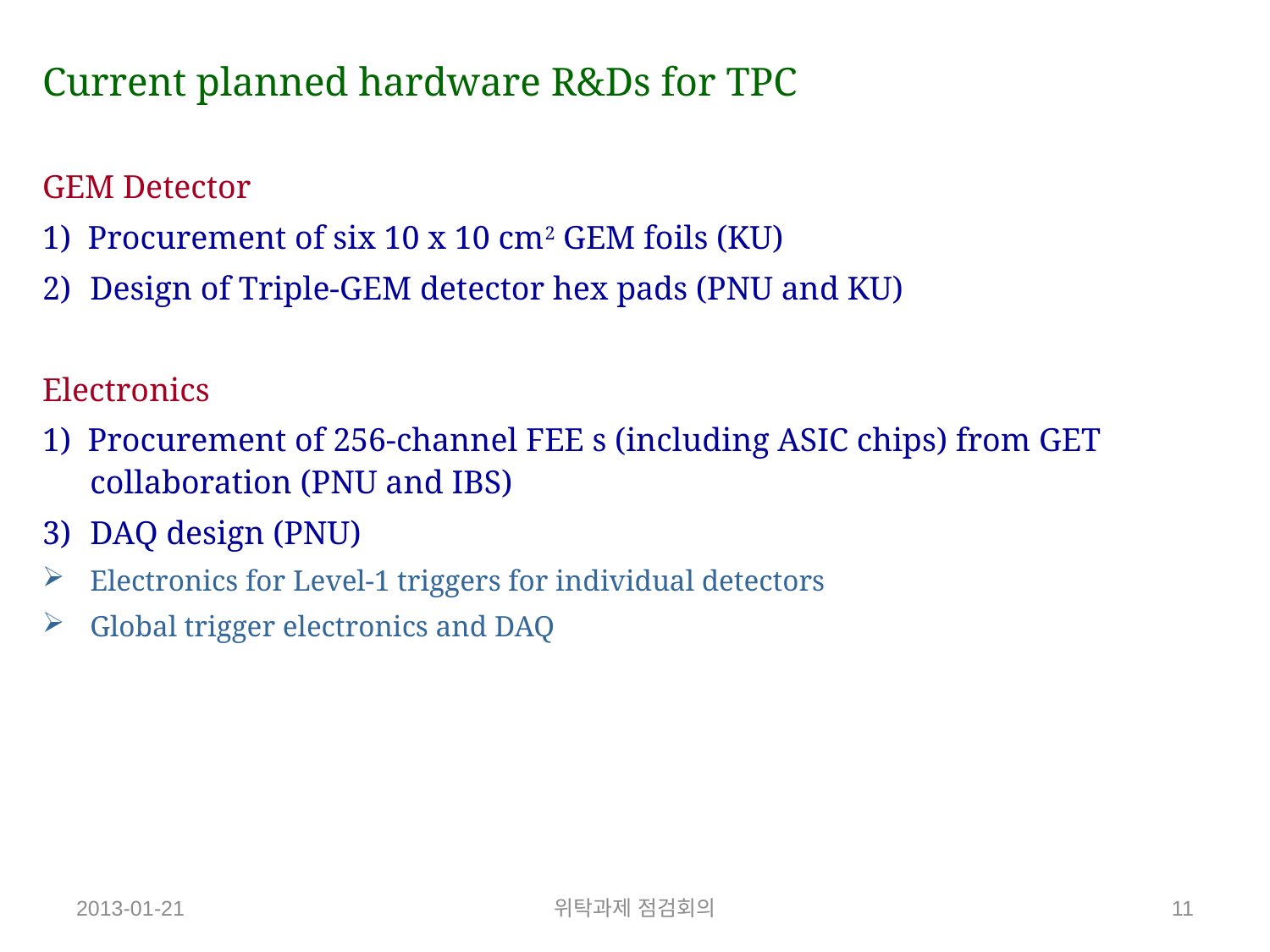

Current planned hardware R&Ds for TPC

GEM Detector
1)  Procurement of six 10 x 10 cm2 GEM foils (KU)
Design of Triple-GEM detector hex pads (PNU and KU)

Electronics
1)  Procurement of 256-channel FEE s (including ASIC chips) from GET  collaboration (PNU and IBS)
DAQ design (PNU)
Electronics for Level-1 triggers for individual detectors
Global trigger electronics and DAQ
2013-01-21
위탁과제 점검회의
11